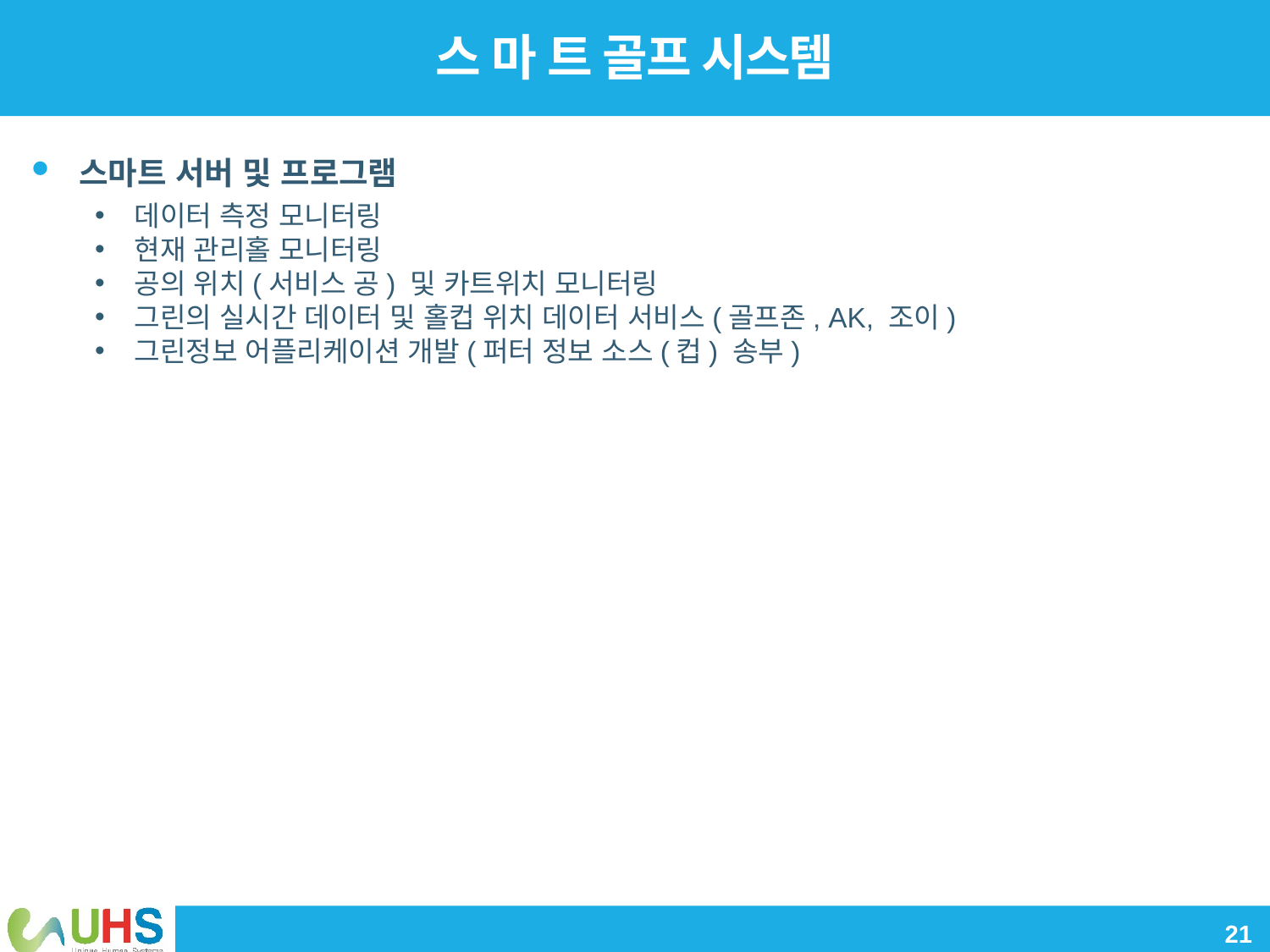

# 스 마 트 골프 시스템
스마트 서버 및 프로그램
데이터 측정 모니터링
현재 관리홀 모니터링
공의 위치(서비스 공) 및 카트위치 모니터링
그린의 실시간 데이터 및 홀컵 위치 데이터 서비스(골프존, AK, 조이)
그린정보 어플리케이션 개발(퍼터 정보 소스(컵) 송부)
21